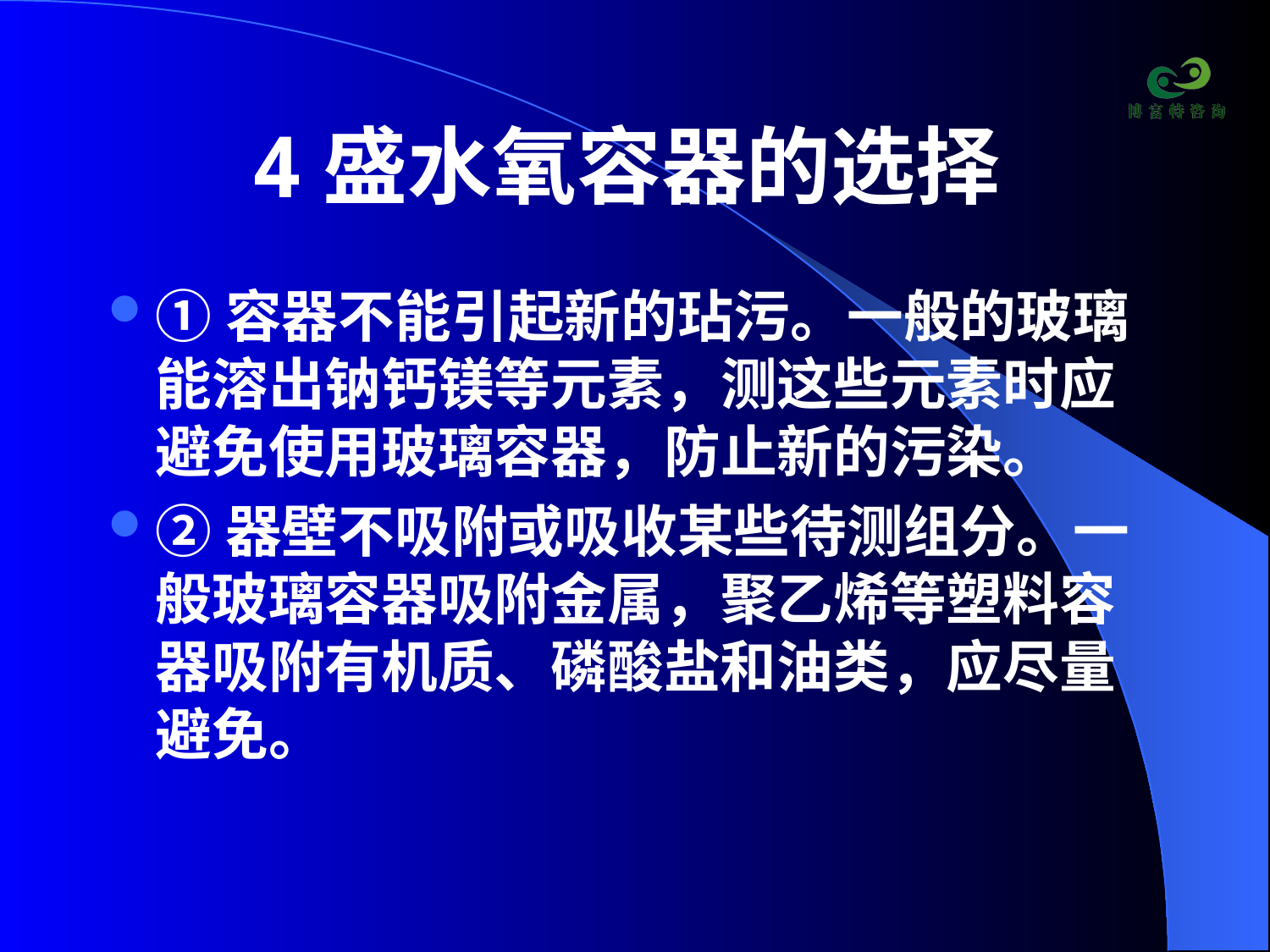

# 4盛水氧容器的选择
①容器不能引起新的玷污。一般的玻璃能溶出钠钙镁等元素，测这些元素时应避免使用玻璃容器，防止新的污染。
②器壁不吸附或吸收某些待测组分。一般玻璃容器吸附金属，聚乙烯等塑料容器吸附有机质、磷酸盐和油类，应尽量避免。